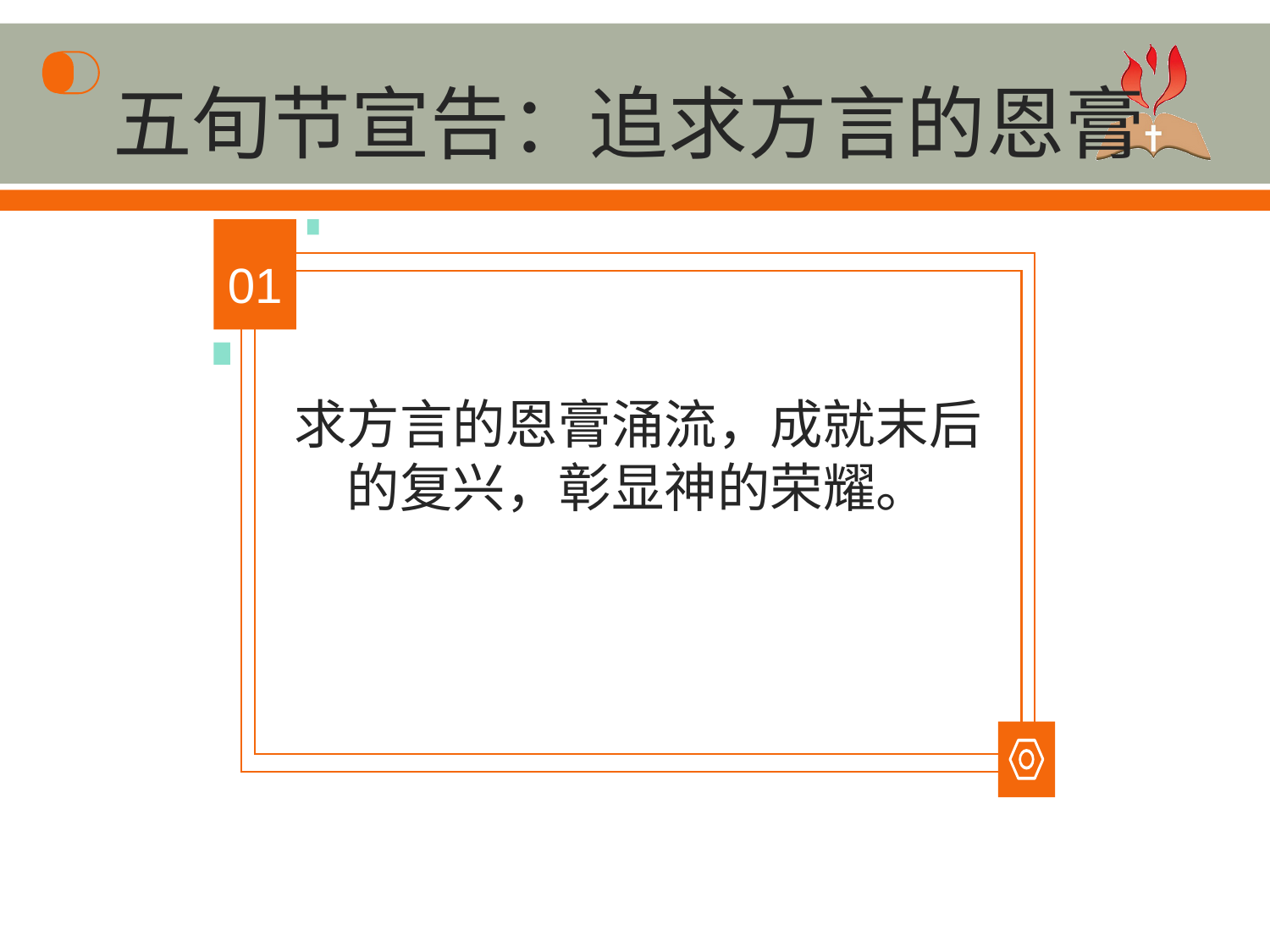

五旬节宣告：追求方言的恩膏

01

求方言的恩膏涌流，成就末后的复兴，彰显神的荣耀。